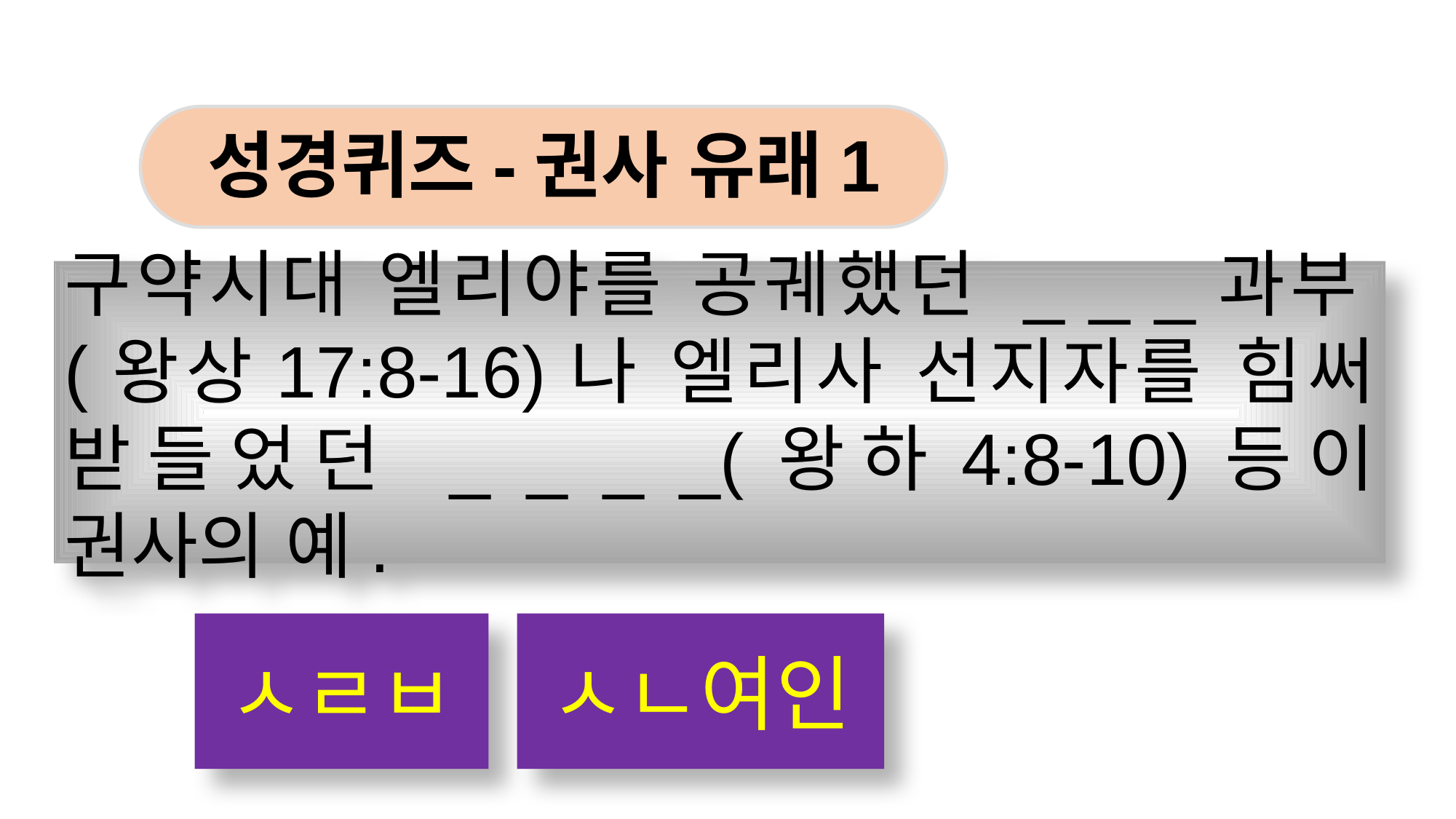

성경퀴즈-권사 유래1
구약시대 엘리야를 공궤했던 _ _ _과부(왕상17:8-16)나 엘리사 선지자를 힘써 받들었던 _ _ _ _(왕하4:8-10)등이 권사의 예.
ㅅㄹㅂ
ㅅㄴ여인